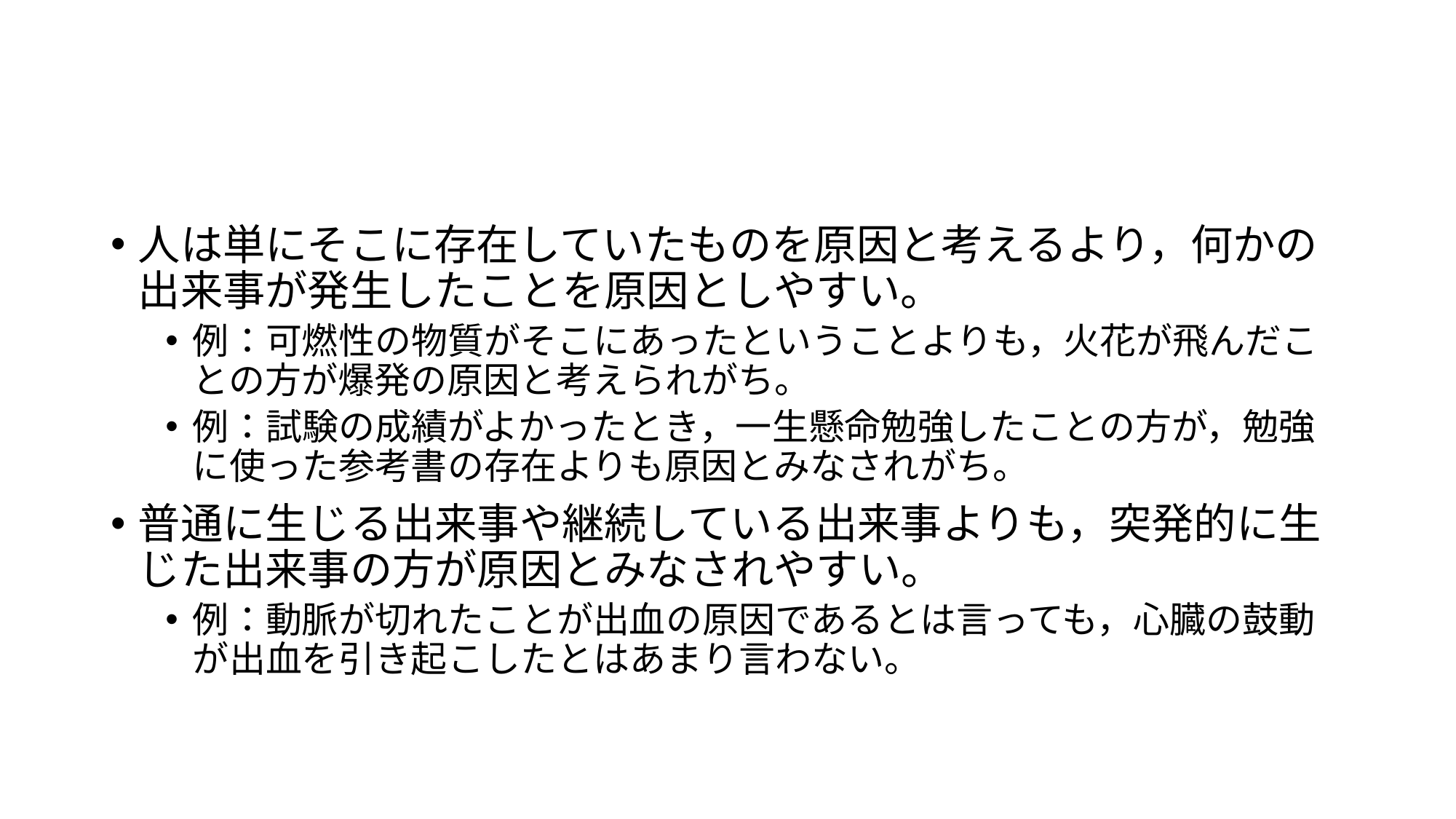

#
人は単にそこに存在していたものを原因と考えるより，何かの出来事が発生したことを原因としやすい。
例：可燃性の物質がそこにあったということよりも，火花が飛んだことの方が爆発の原因と考えられがち。
例：試験の成績がよかったとき，一生懸命勉強したことの方が，勉強に使った参考書の存在よりも原因とみなされがち。
普通に生じる出来事や継続している出来事よりも，突発的に生じた出来事の方が原因とみなされやすい。
例：動脈が切れたことが出血の原因であるとは言っても，心臓の鼓動が出血を引き起こしたとはあまり言わない。